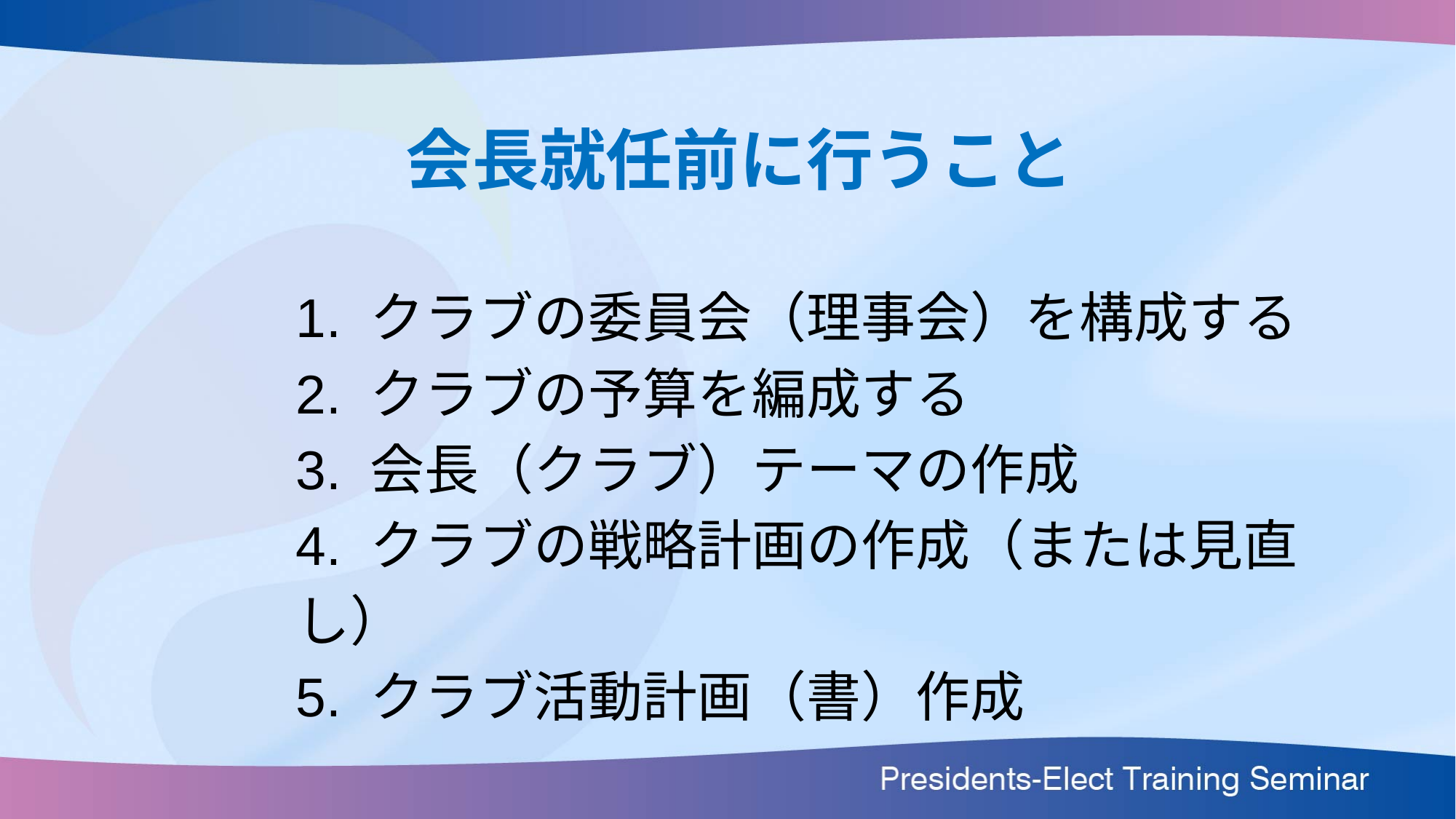

会長就任前に行うこと
1. クラブの委員会（理事会）を構成する
2. クラブの予算を編成する
3. 会長（クラブ）テーマの作成
4. クラブの戦略計画の作成（または見直し）
5. クラブ活動計画（書）作成